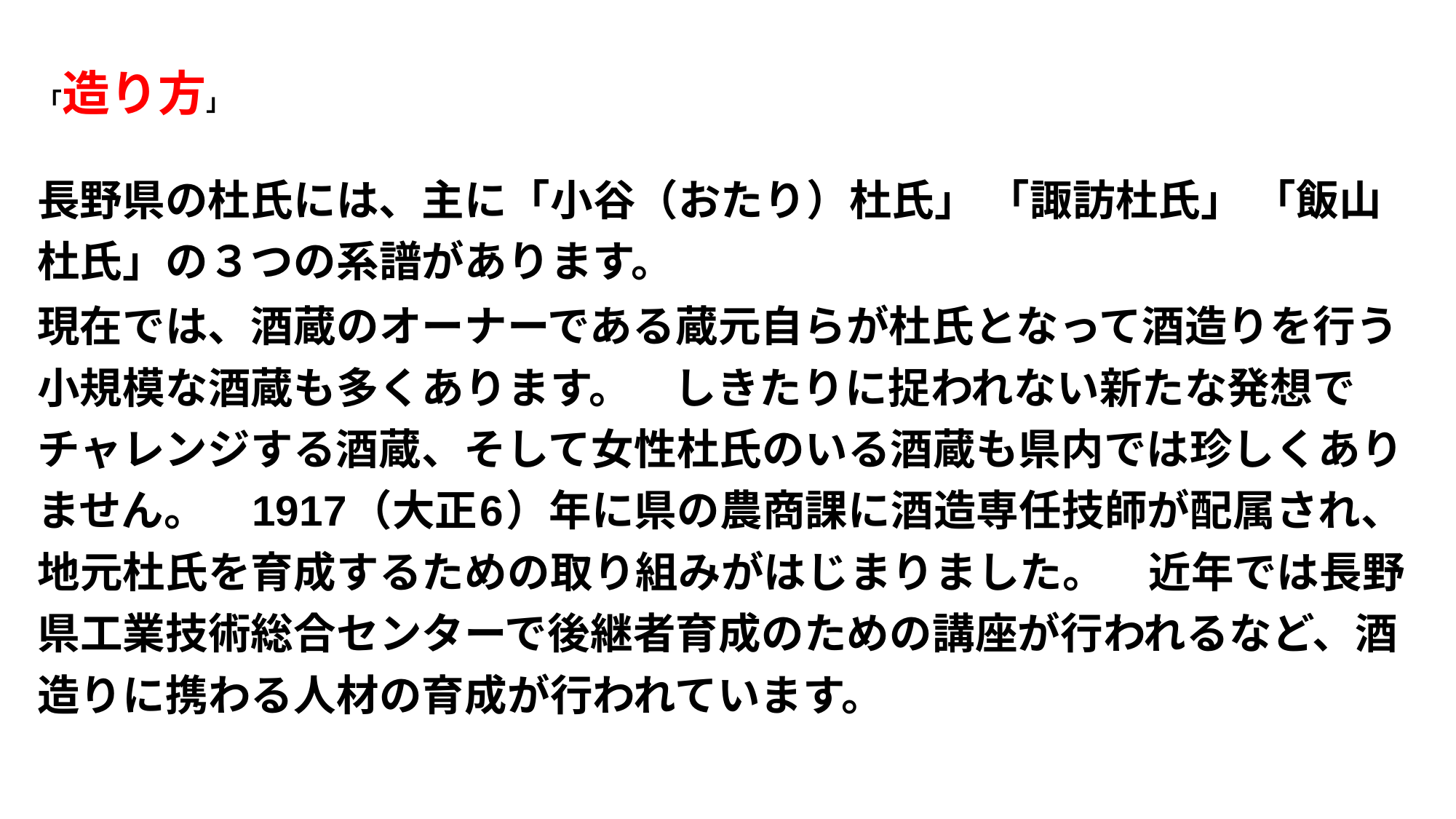

「造り方」

長野県の杜氏には、主に「小谷（おたり）杜氏」 「諏訪杜氏」 「飯山杜氏」の３つの系譜があります。
現在では、酒蔵のオーナーである蔵元自らが杜氏となって酒造りを行う小規模な酒蔵も多くあります。　しきたりに捉われない新たな発想でチャレンジする酒蔵、そして女性杜氏のいる酒蔵も県内では珍しくありません。　1917（大正6）年に県の農商課に酒造専任技師が配属され、地元杜氏を育成するための取り組みがはじまりました。　近年では長野県工業技術総合センターで後継者育成のための講座が行われるなど、酒造りに携わる人材の育成が行われています。